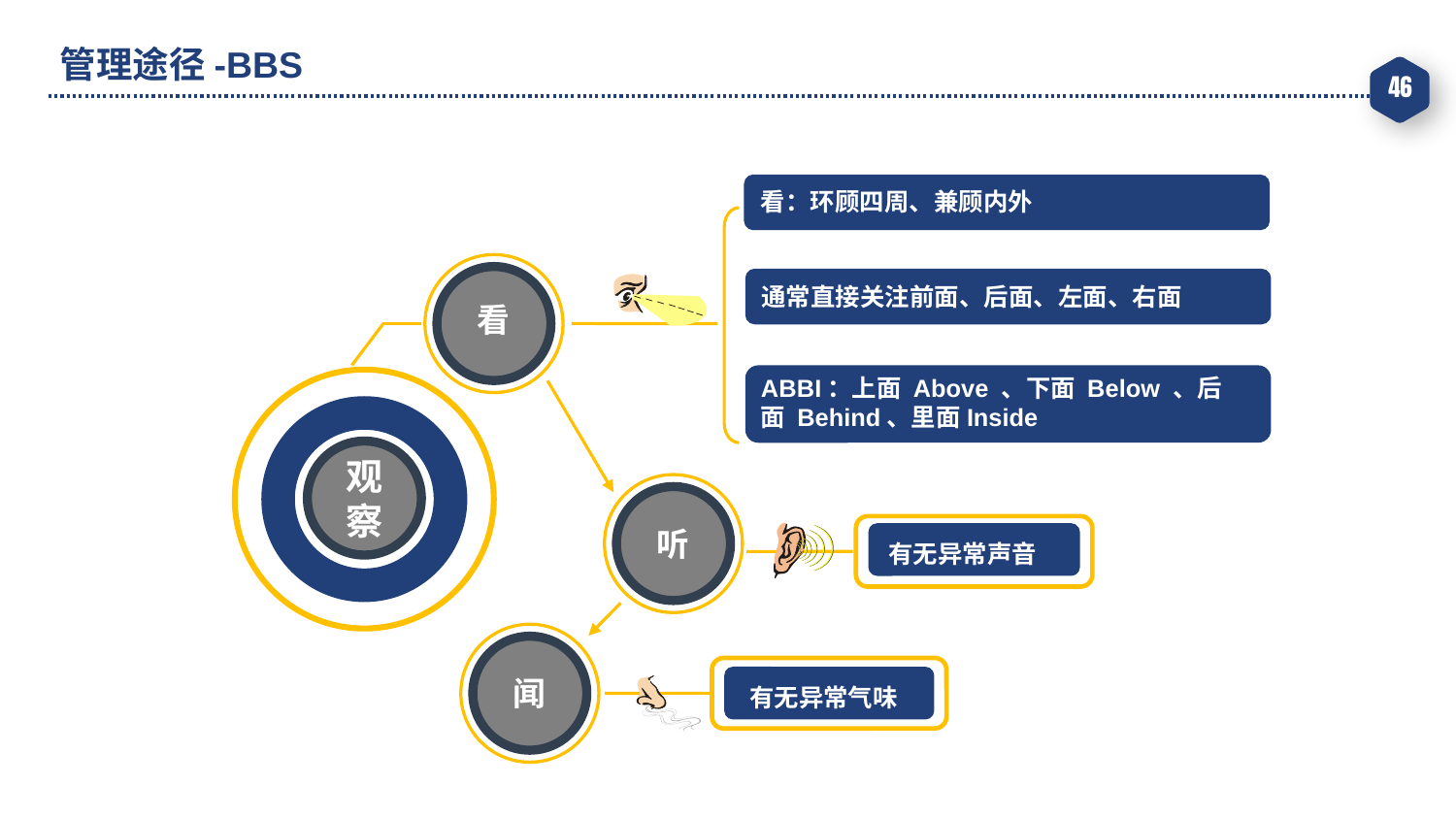

管理途径-BBS

看：环顾四周、兼顾内外

通常直接关注前面、后面、左面、右面

看

ABBI：上面 Above 、下面 Below 、后面 Behind、里面Inside

观察

听

有无异常声音

闻

有无异常气味